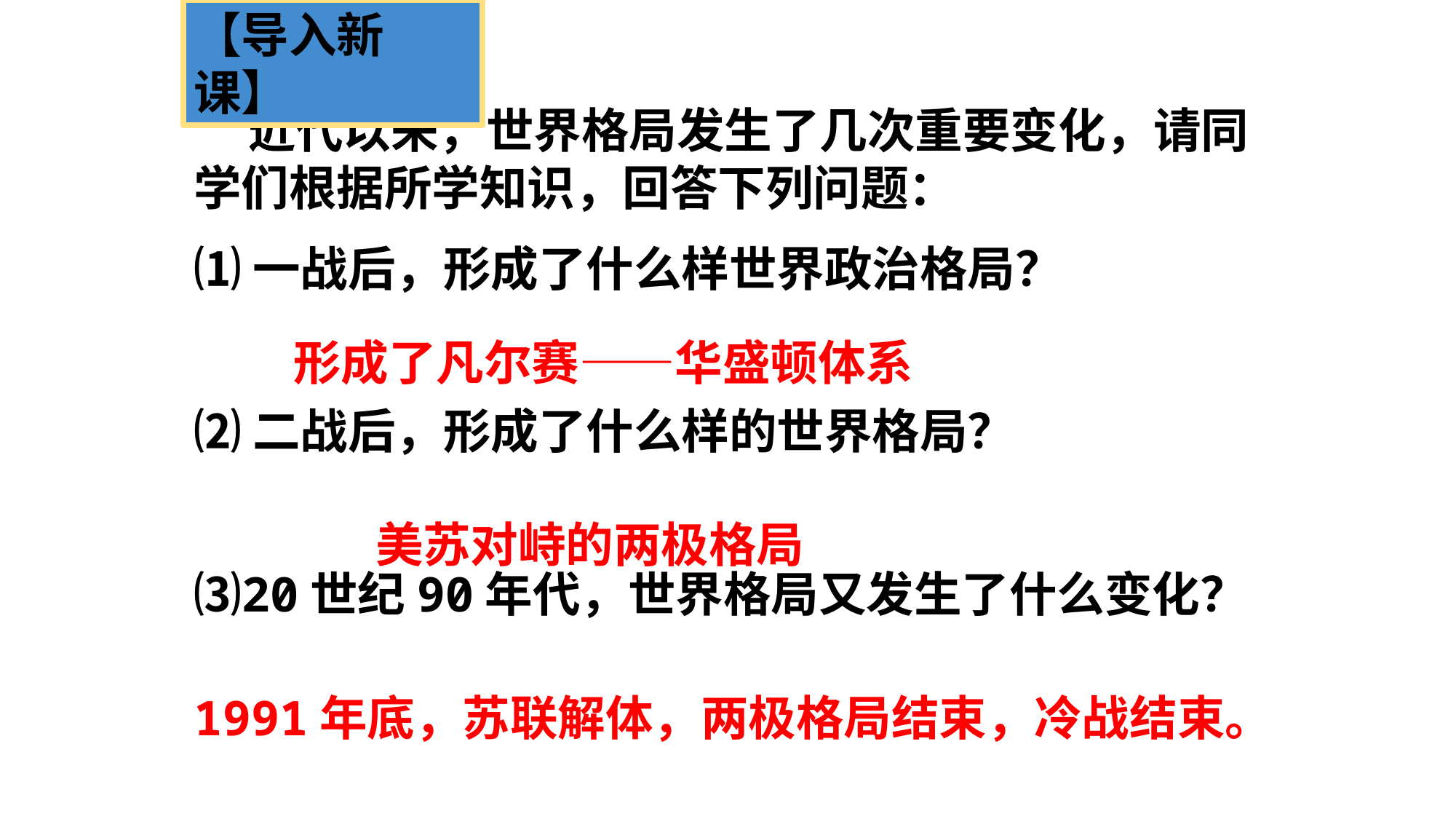

【导入新课】
    近代以来，世界格局发生了几次重要变化，请同学们根据所学知识，回答下列问题：
⑴一战后，形成了什么样世界政治格局？

⑵二战后，形成了什么样的世界格局？

⑶20世纪90年代，世界格局又发生了什么变化？

形成了凡尔赛——华盛顿体系
美苏对峙的两极格局
1991年底，苏联解体，两极格局结束，冷战结束。